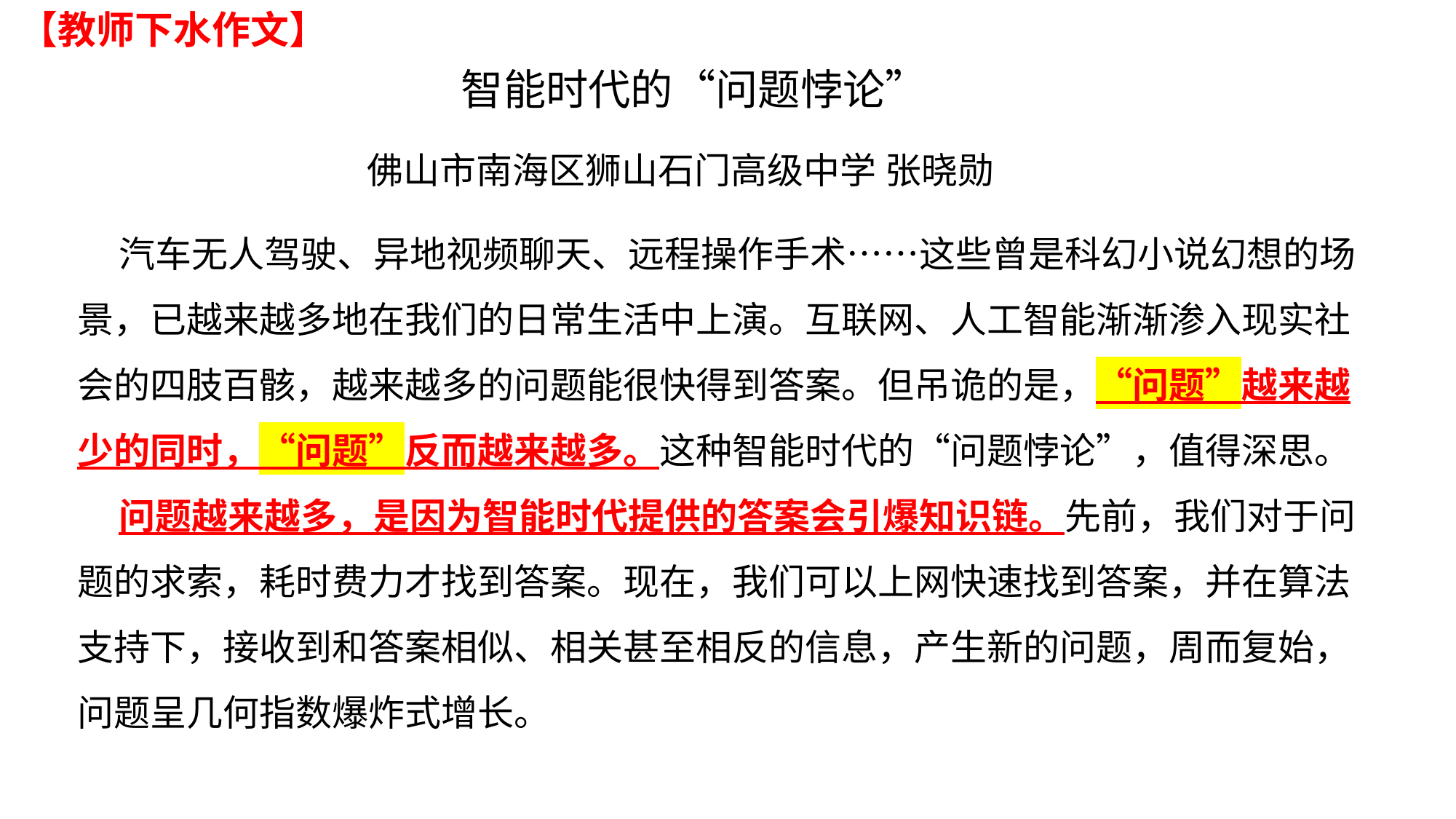

【教师下水作文】
智能时代的“问题悖论”
佛山市南海区狮山石门高级中学 张晓勋
    汽车无人驾驶、异地视频聊天、远程操作手术……这些曾是科幻小说幻想的场景，已越来越多地在我们的日常生活中上演。互联网、人工智能渐渐渗入现实社会的四肢百骸，越来越多的问题能很快得到答案。但吊诡的是，“问题”越来越少的同时，“问题”反而越来越多。这种智能时代的“问题悖论”，值得深思。
    问题越来越多，是因为智能时代提供的答案会引爆知识链。先前，我们对于问题的求索，耗时费力才找到答案。现在，我们可以上网快速找到答案，并在算法支持下，接收到和答案相似、相关甚至相反的信息，产生新的问题，周而复始，问题呈几何指数爆炸式增长。